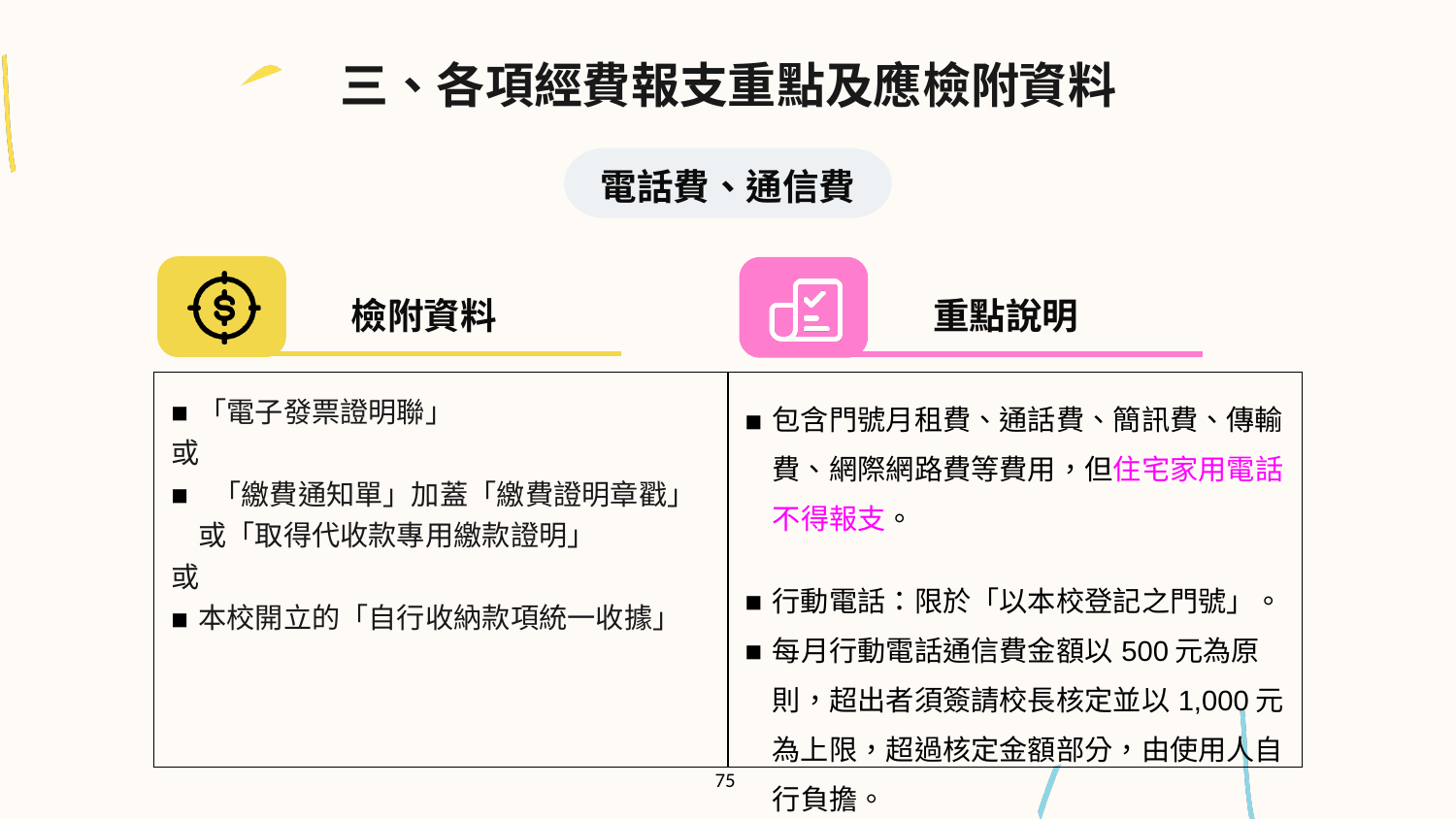

三、各項經費報支重點及應檢附資料

電話費、通信費

檢附資料
重點說明

| 「電子發票證明聯」 或 「繳費通知單」加蓋「繳費證明章戳」或「取得代收款專用繳款證明」 或 本校開立的「自行收納款項統一收據」 | 包含門號月租費、通話費、簡訊費、傳輸費、網際網路費等費用，但住宅家用電話不得報支。 行動電話：限於「以本校登記之門號」。 每月行動電話通信費金額以500元為原則，超出者須簽請校長核定並以1,000元為上限，超過核定金額部分，由使用人自行負擔。 |
| --- | --- |

75